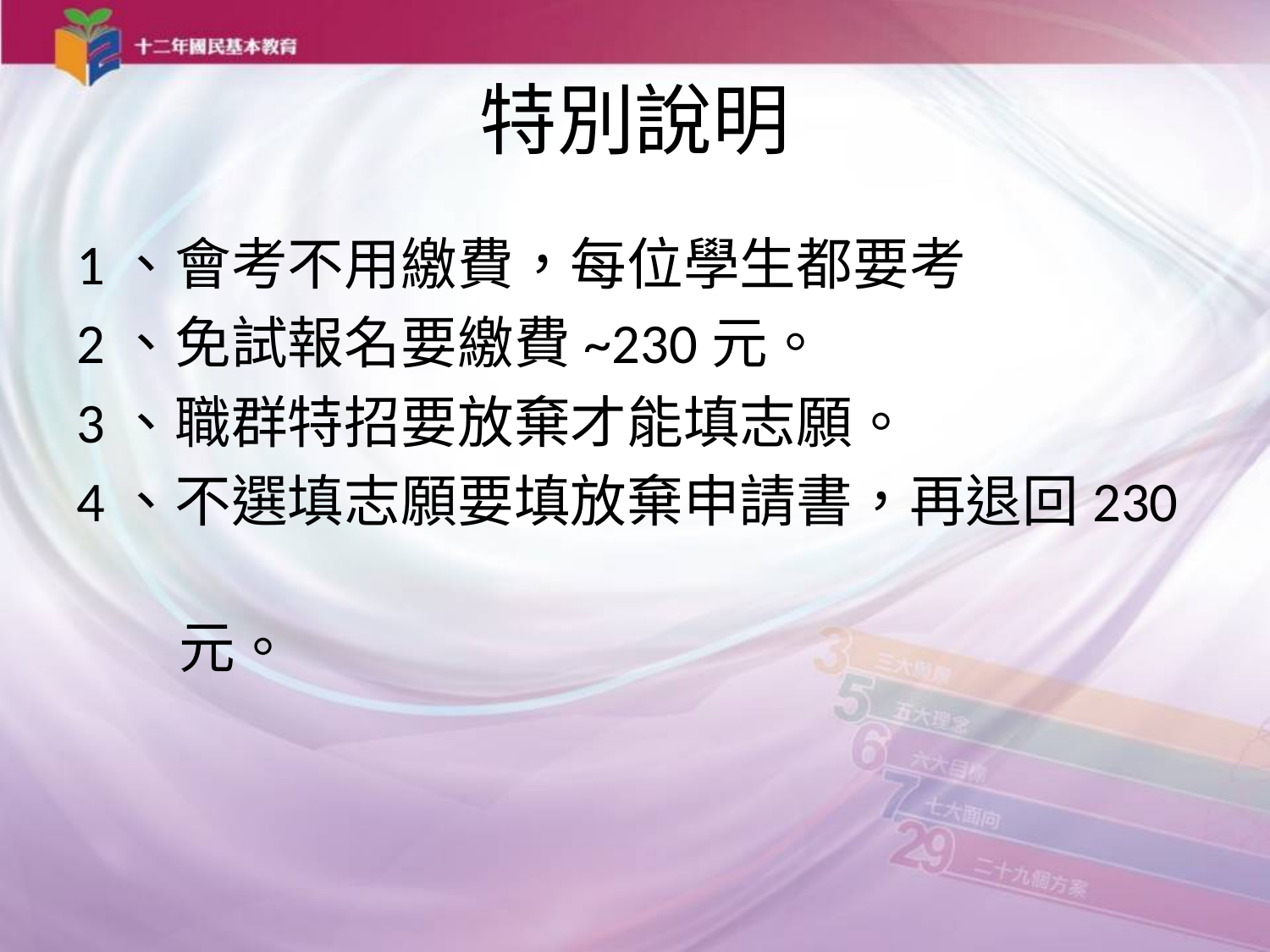

# 特別說明
1、會考不用繳費，每位學生都要考
2、免試報名要繳費~230元。
3、職群特招要放棄才能填志願。
4、不選填志願要填放棄申請書，再退回230
       元。